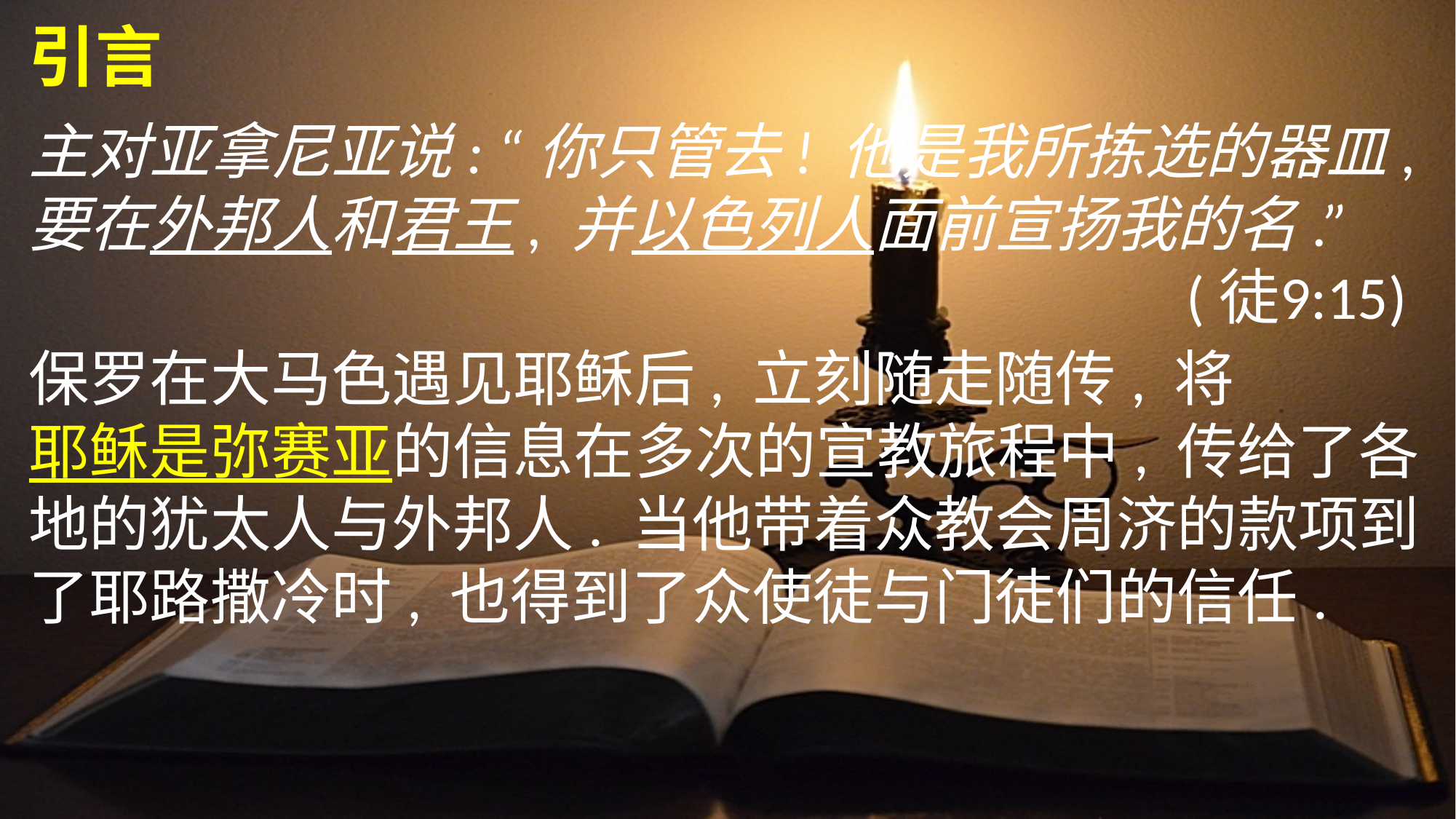

引言
主对亚拿尼亚说: “你只管去! 他是我所拣选的器皿,
要在外邦人和君王, 并以色列人面前宣扬我的名.”
	(徒9:15)
保罗在大马色遇见耶稣后, 立刻随走随传, 将
耶稣是弥赛亚的信息在多次的宣教旅程中, 传给了各
地的犹太人与外邦人. 当他带着众教会周济的款项到
了耶路撒冷时, 也得到了众使徒与门徒们的信任.